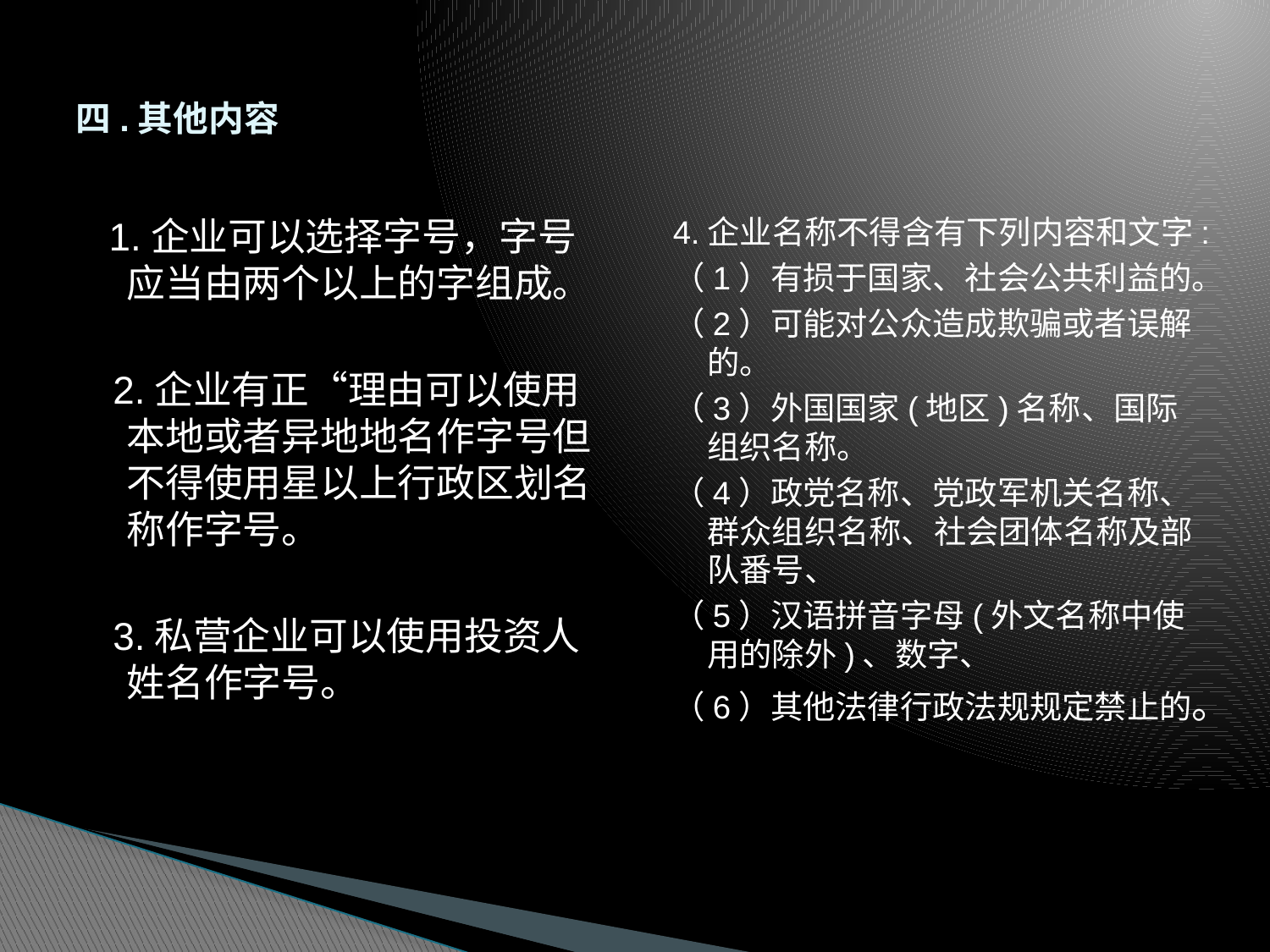

# 四.其他内容
  1.企业可以选择字号，字号应当由两个以上的字组成。

  2.企业有正“理由可以使用本地或者异地地名作字号但不得使用星以上行政区划名称作字号。

  3.私营企业可以使用投资人姓名作字号。
4.企业名称不得含有下列内容和文字:
（1）有损于国家、社会公共利益的。
（2）可能对公众造成欺骗或者误解的。
（3）外国国家(地区)名称、国际组织名称。
（4）政党名称、党政军机关名称、群众组织名称、社会团体名称及部队番号、
（5）汉语拼音字母(外文名称中使用的除外)、数字、
（6）其他法律行政法规规定禁止的。